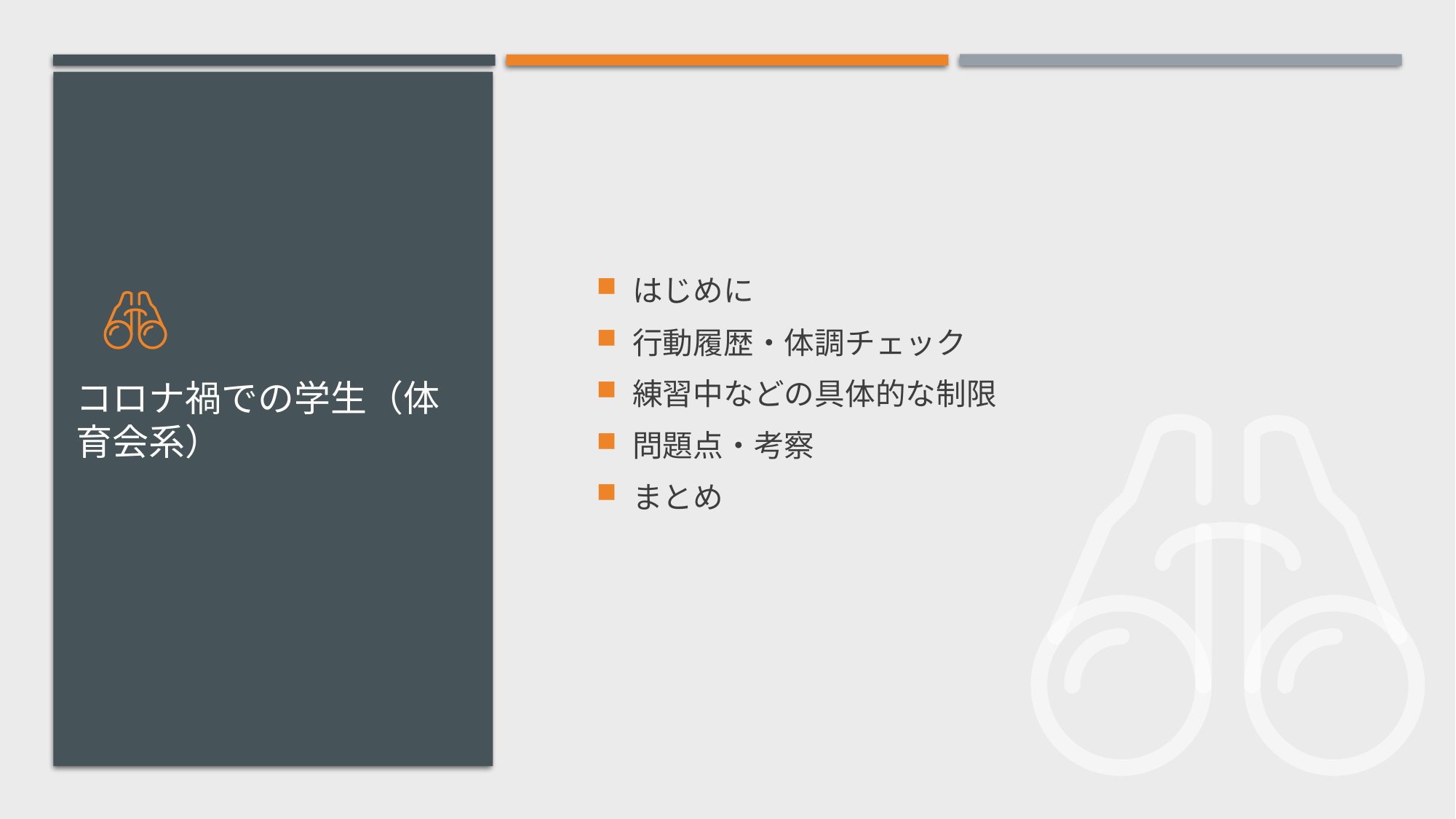

はじめに
行動履歴・体調チェック
練習中などの具体的な制限
問題点・考察
まとめ

# コロナ禍での学生（体育会系）